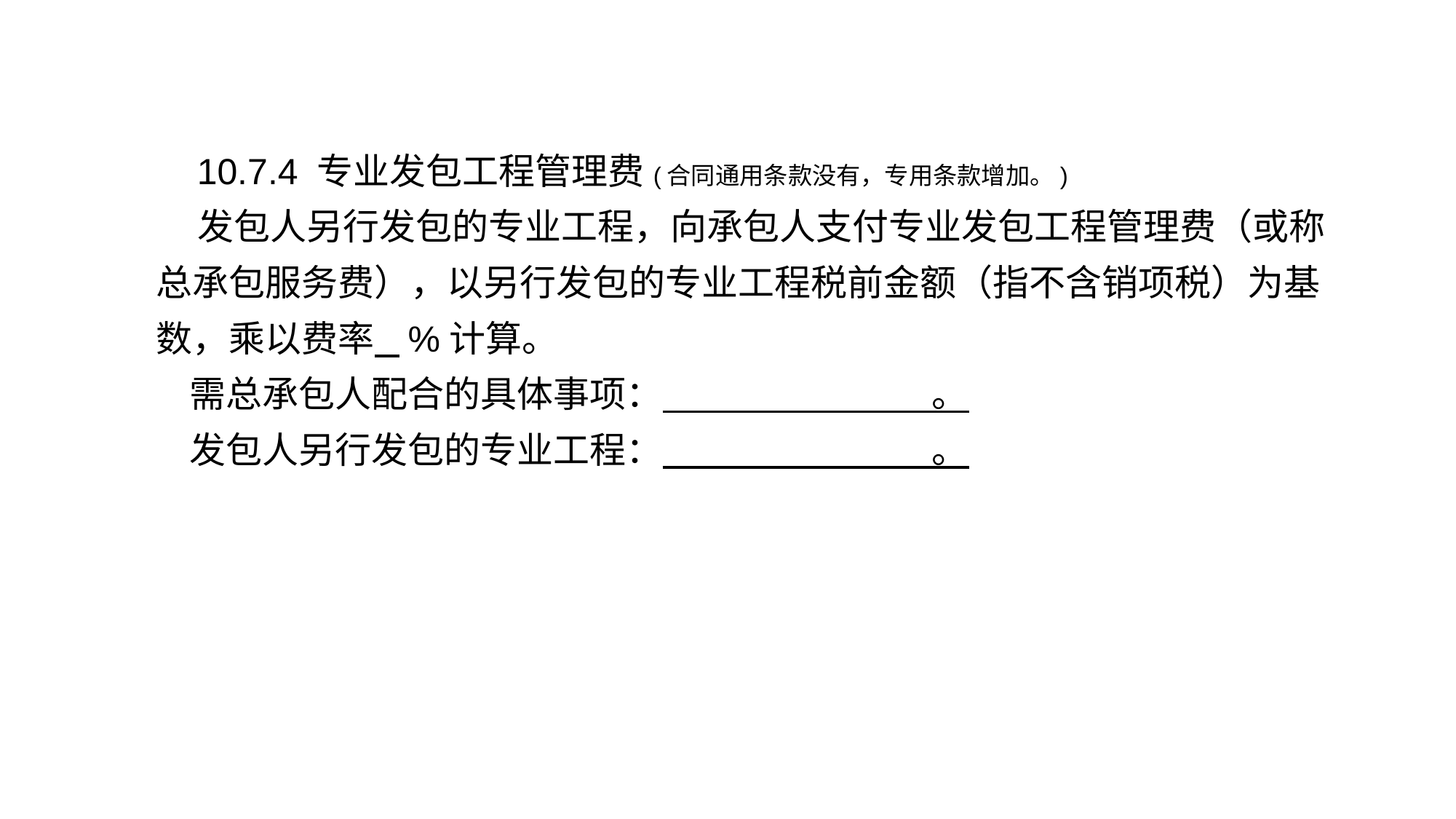

10.7.4 专业发包工程管理费(合同通用条款没有，专用条款增加。)
    发包人另行发包的专业工程，向承包人支付专业发包工程管理费（或称总承包服务费），以另行发包的专业工程税前金额（指不含销项税）为基数，乘以费率   %计算。
   需总承包人配合的具体事项：                                 。
   发包人另行发包的专业工程：                                 。